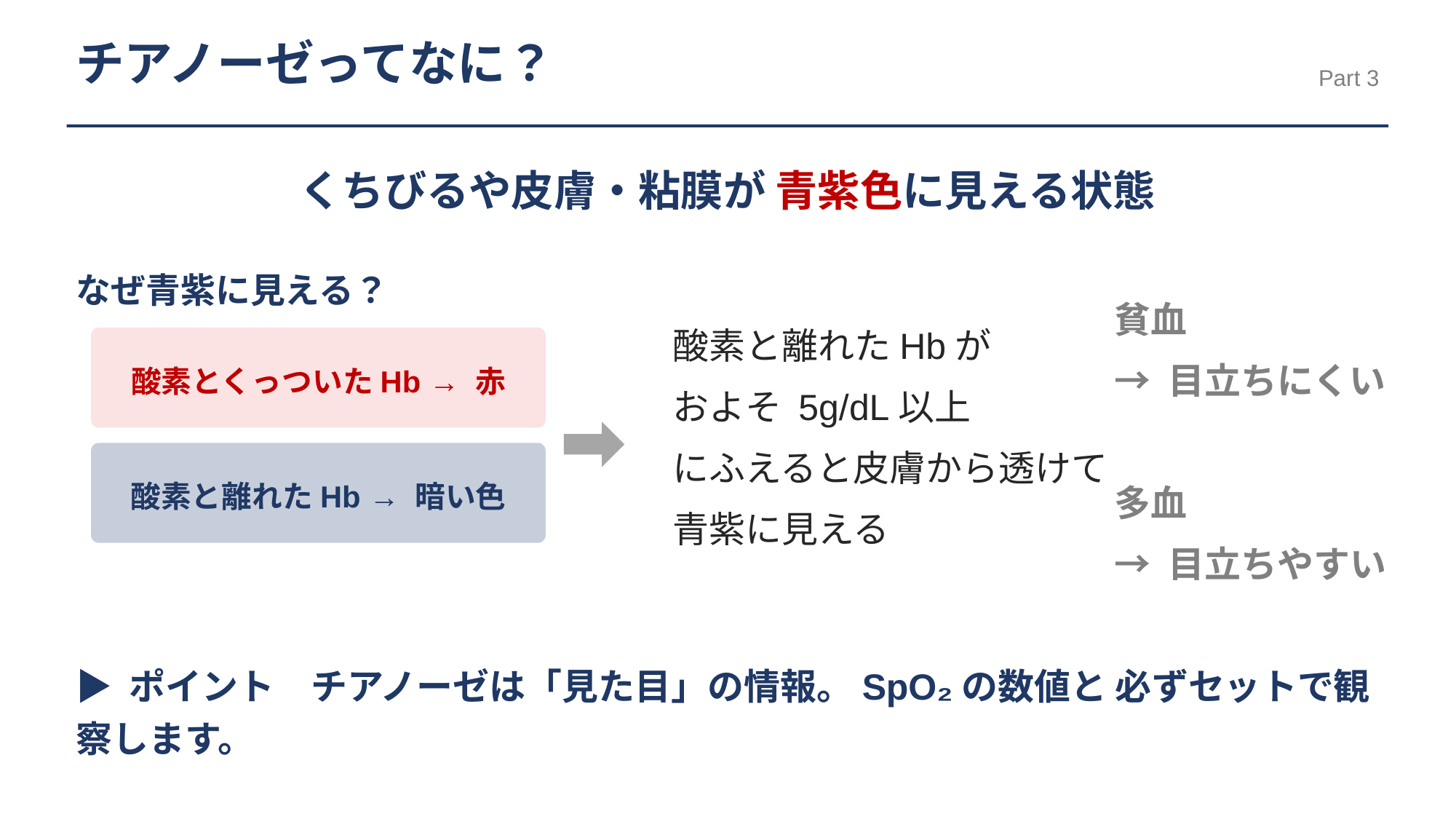

チアノーゼってなに？
Part 3

くちびるや皮膚・粘膜が 青紫色に見える状態
なぜ青紫に見える？
酸素と離れたHbが
およそ 5g/dL以上
にふえると皮膚から透けて
青紫に見える
貧血
→ 目立ちにくい

多血
→ 目立ちやすい
酸素とくっついたHb → 赤

酸素と離れたHb → 暗い色
▶ ポイント　チアノーゼは「見た目」の情報。SpO₂の数値と 必ずセットで観察します。